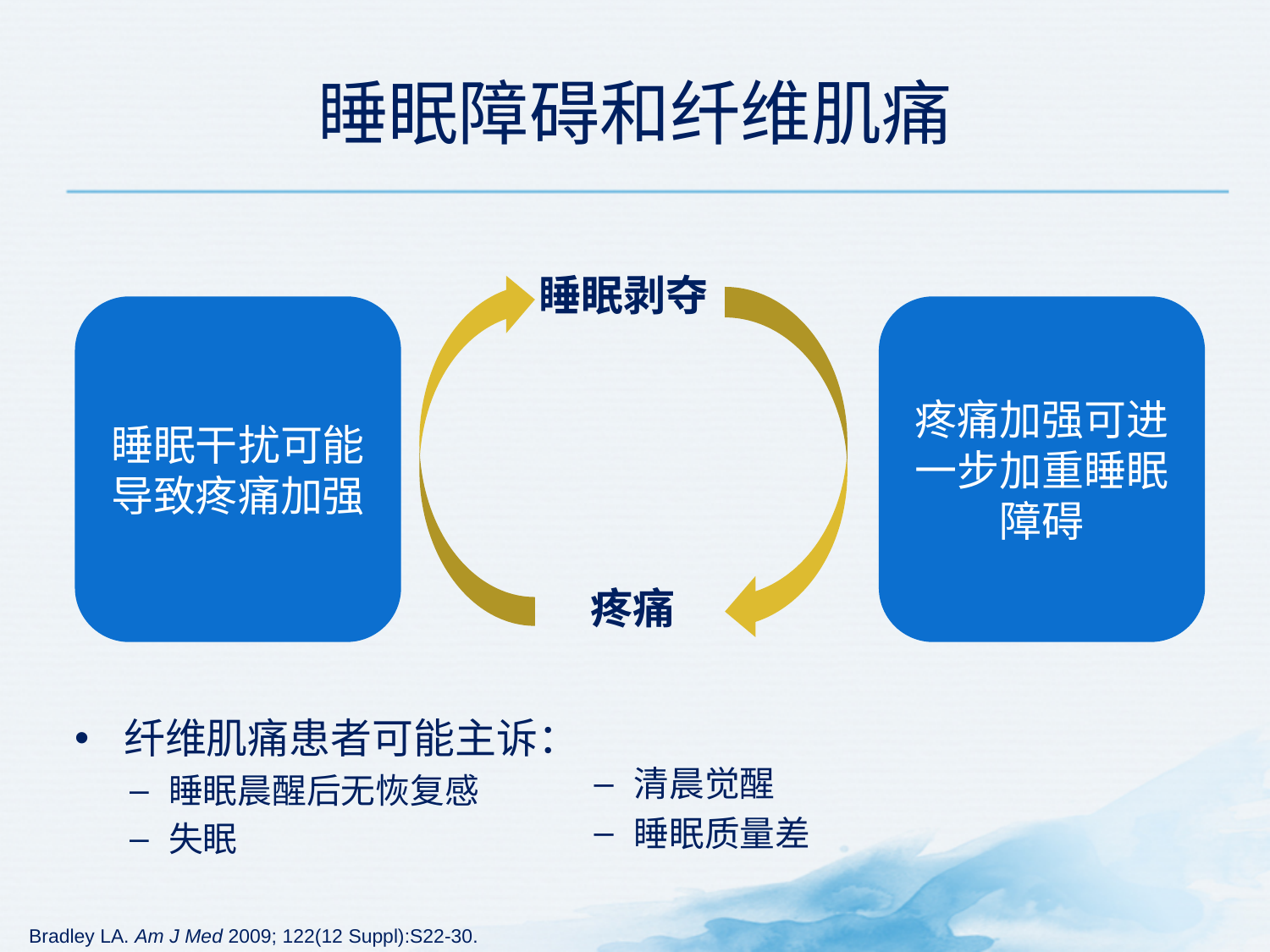

# 睡眠障碍和纤维肌痛
睡眠剥夺

疼痛
疼痛加强可进一步加重睡眠障碍
睡眠干扰可能导致疼痛加强
纤维肌痛患者可能主诉：
睡眠晨醒后无恢复感
失眠

清晨觉醒
睡眠质量差
Bradley LA. Am J Med 2009; 122(12 Suppl):S22-30.